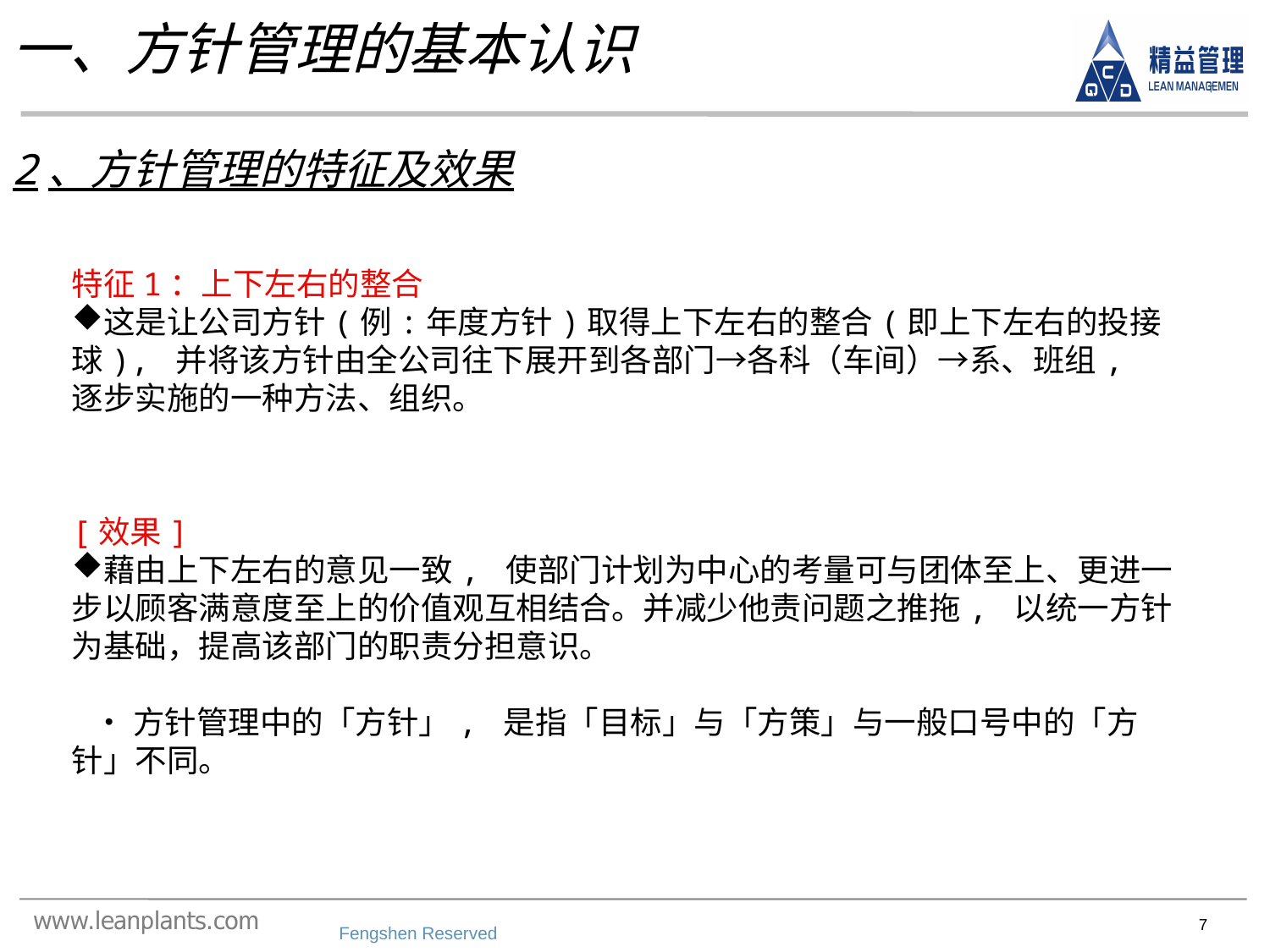

一、方针管理的基本认识
2、方针管理的特征及效果
特征1：上下左右的整合
这是让公司方针(例:年度方针)取得上下左右的整合(即上下左右的投接球), 并将该方针由全公司往下展开到各部门→各科（车间）→系、班组, 逐步实施的一种方法、组织。
[效果]
藉由上下左右的意见一致, 使部门计划为中心的考量可与团体至上、更进一步以顾客满意度至上的价值观互相结合。并减少他责问题之推拖, 以统一方针为基础，提高该部门的职责分担意识。

   ‧方针管理中的「方针」, 是指「目标」与「方策」与一般口号中的「方针」不同。
Fengshen Reserved